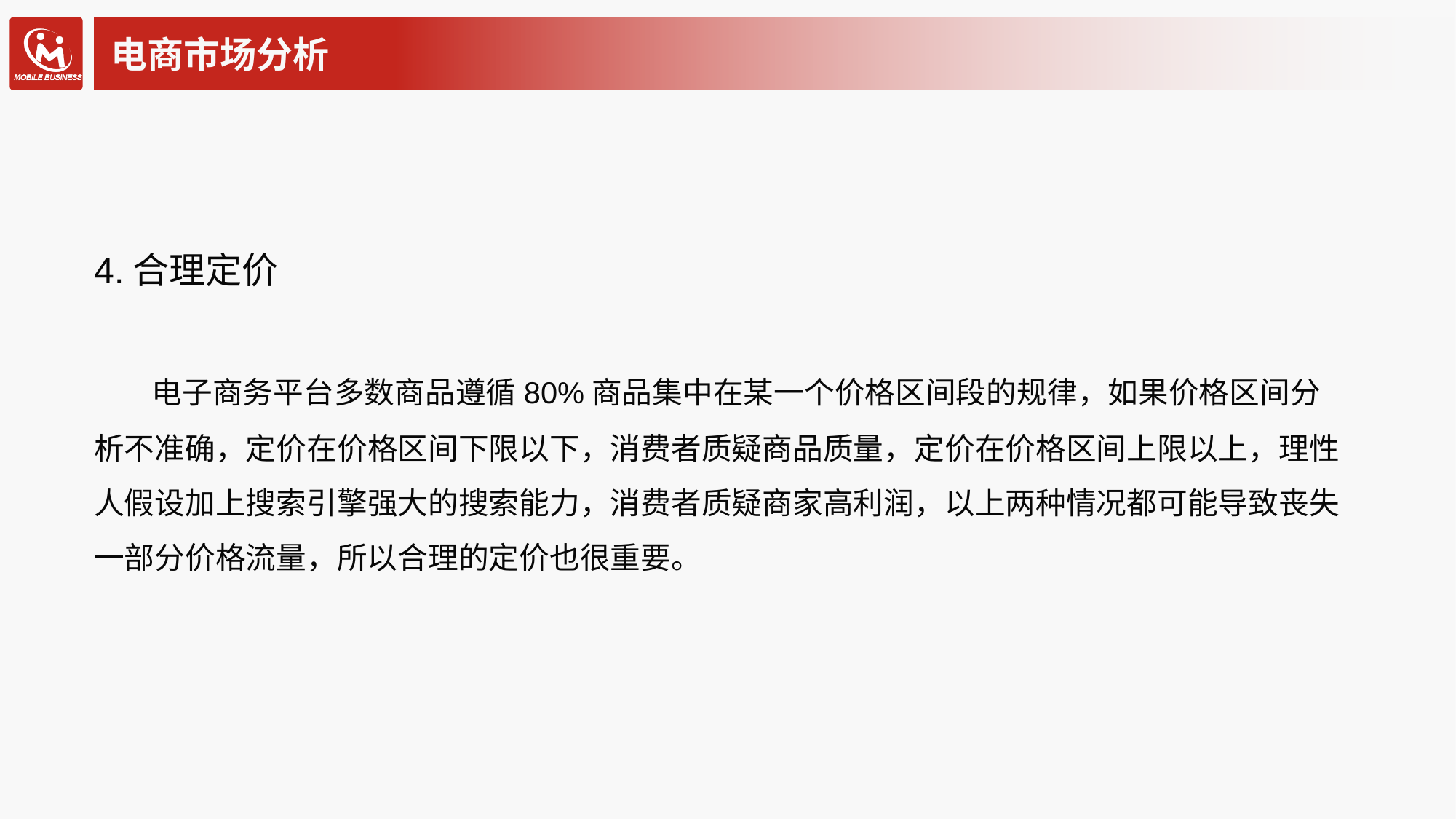

# 电商市场分析
4.合理定价

      电子商务平台多数商品遵循80%商品集中在某一个价格区间段的规律，如果价格区间分析不准确，定价在价格区间下限以下，消费者质疑商品质量，定价在价格区间上限以上，理性人假设加上搜索引擎强大的搜索能力，消费者质疑商家高利润，以上两种情况都可能导致丧失一部分价格流量，所以合理的定价也很重要。